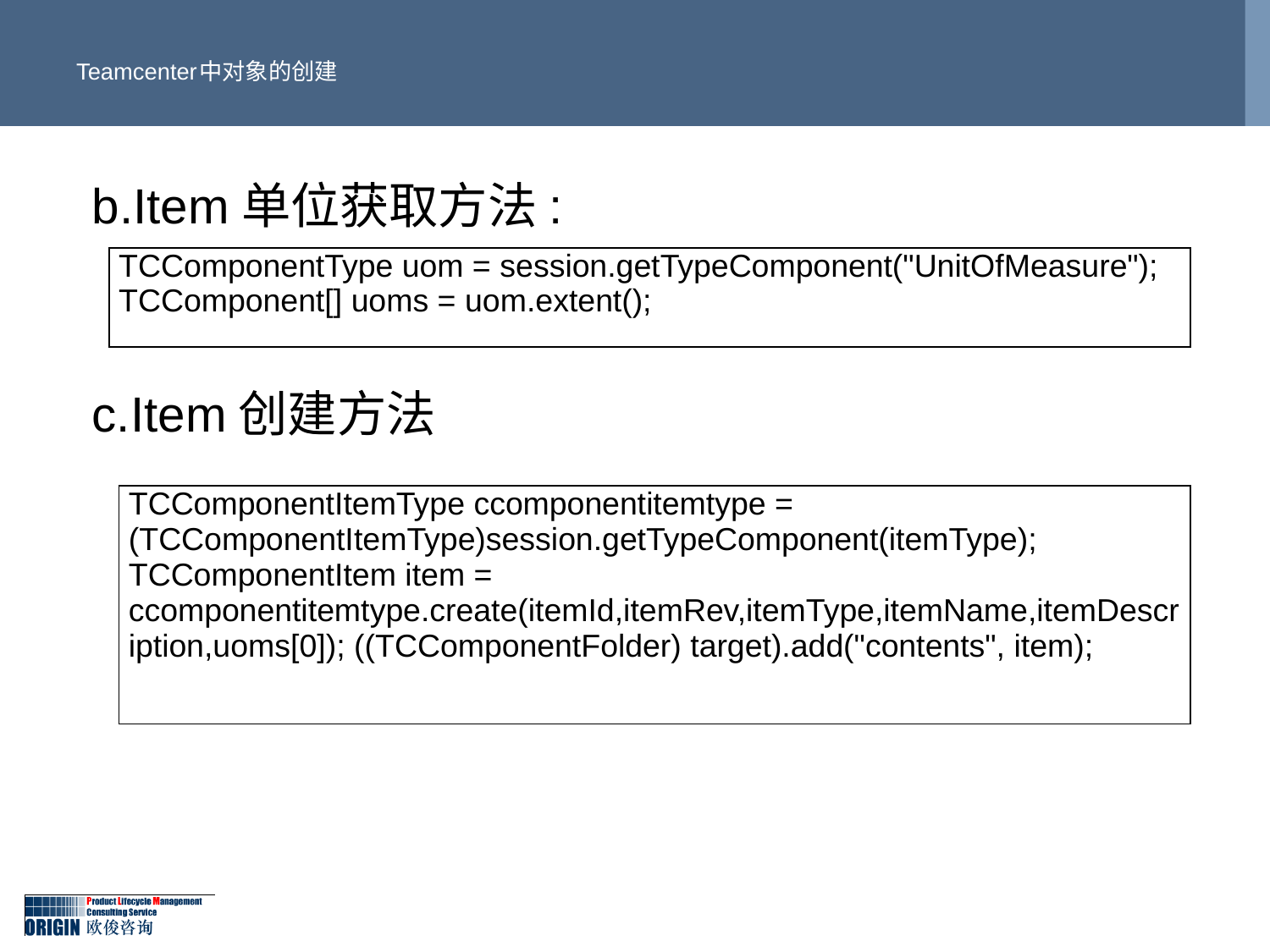

# Teamcenter中对象的创建
b.Item单位获取方法:

c.Item创建方法

| TCComponentType uom = session.getTypeComponent("UnitOfMeasure"); TCComponent[] uoms = uom.extent(); |
| --- |
| TCComponentItemType ccomponentitemtype = (TCComponentItemType)session.getTypeComponent(itemType); TCComponentItem item = ccomponentitemtype.create(itemId,itemRev,itemType,itemName,itemDescription,uoms[0]); ((TCComponentFolder) target).add("contents", item); |
| --- |